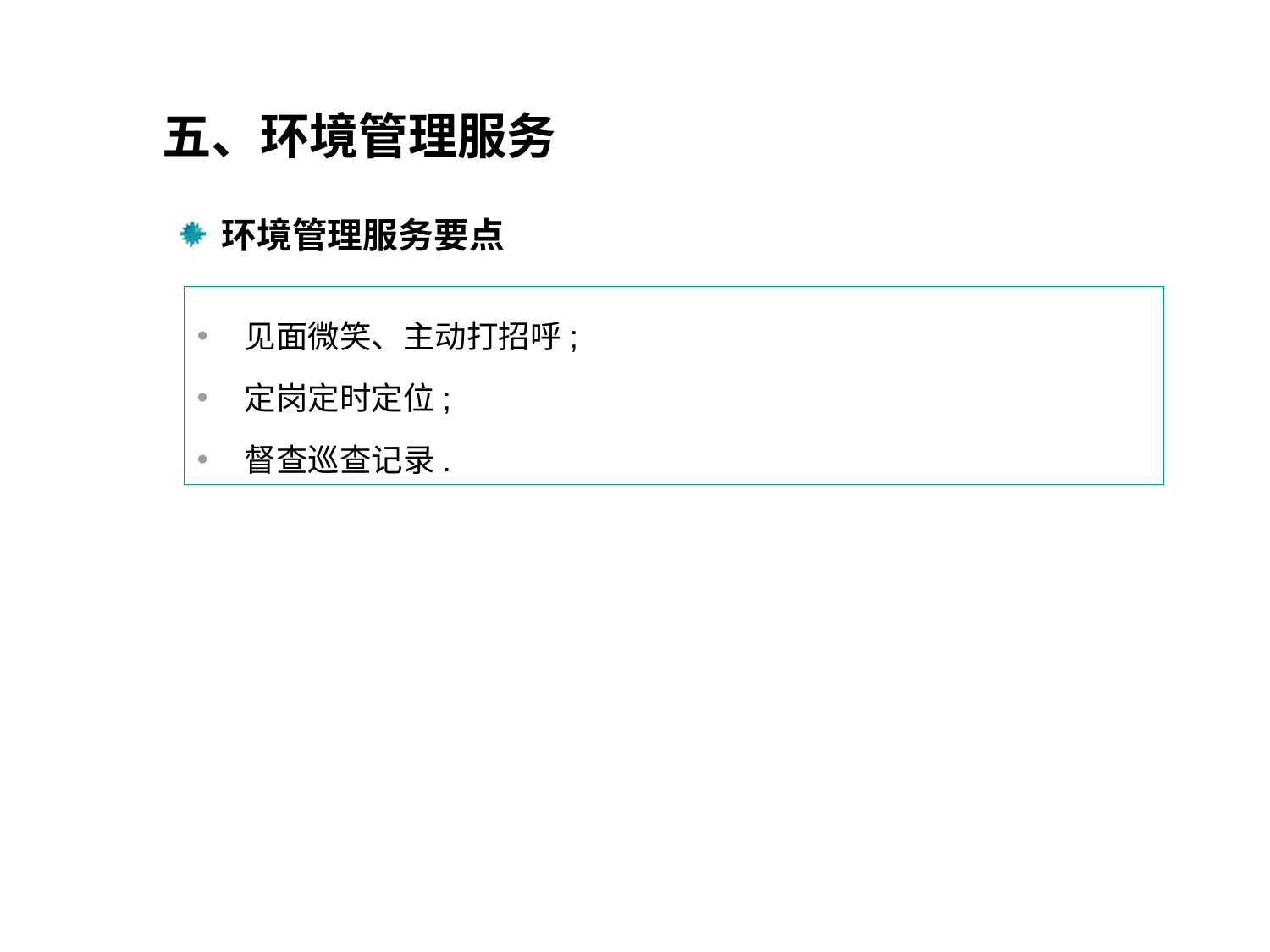

五、环境管理服务
 环境管理服务要点

见面微笑、主动打招呼;
定岗定时定位;
督查巡查记录.